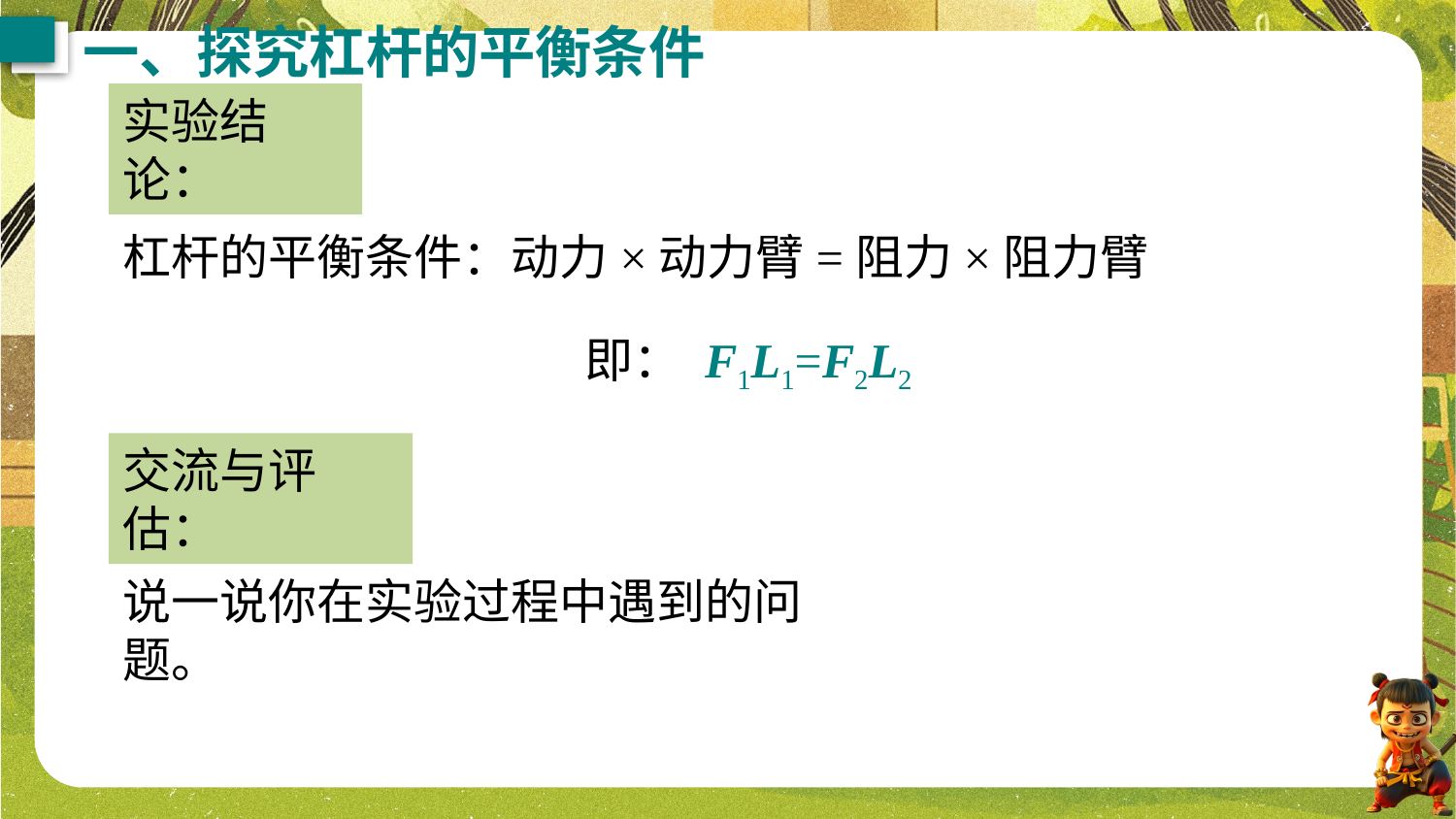

一、探究杠杆的平衡条件

实验结论：
杠杆的平衡条件：动力×动力臂=阻力×阻力臂
即： F1L1=F2L2
交流与评估：
说一说你在实验过程中遇到的问题。